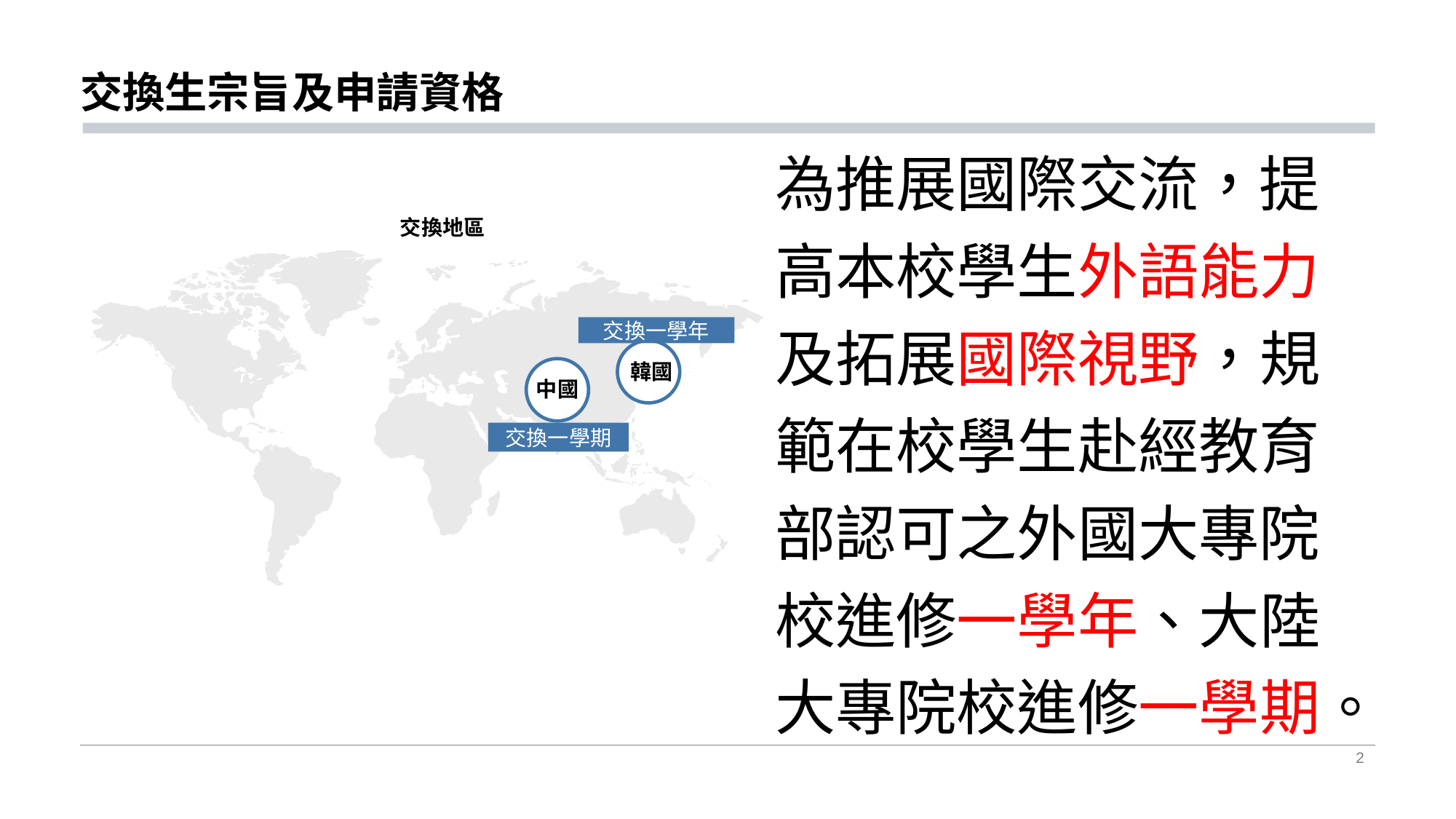

# 交換生宗旨及申請資格
交換地區

交換一學年

韓國

中國
交換一學期
為推展國際交流，提高本校學生外語能力及拓展國際視野，規範在校學生赴經教育部認可之外國大專院校進修一學年、大陸大專院校進修一學期。

2